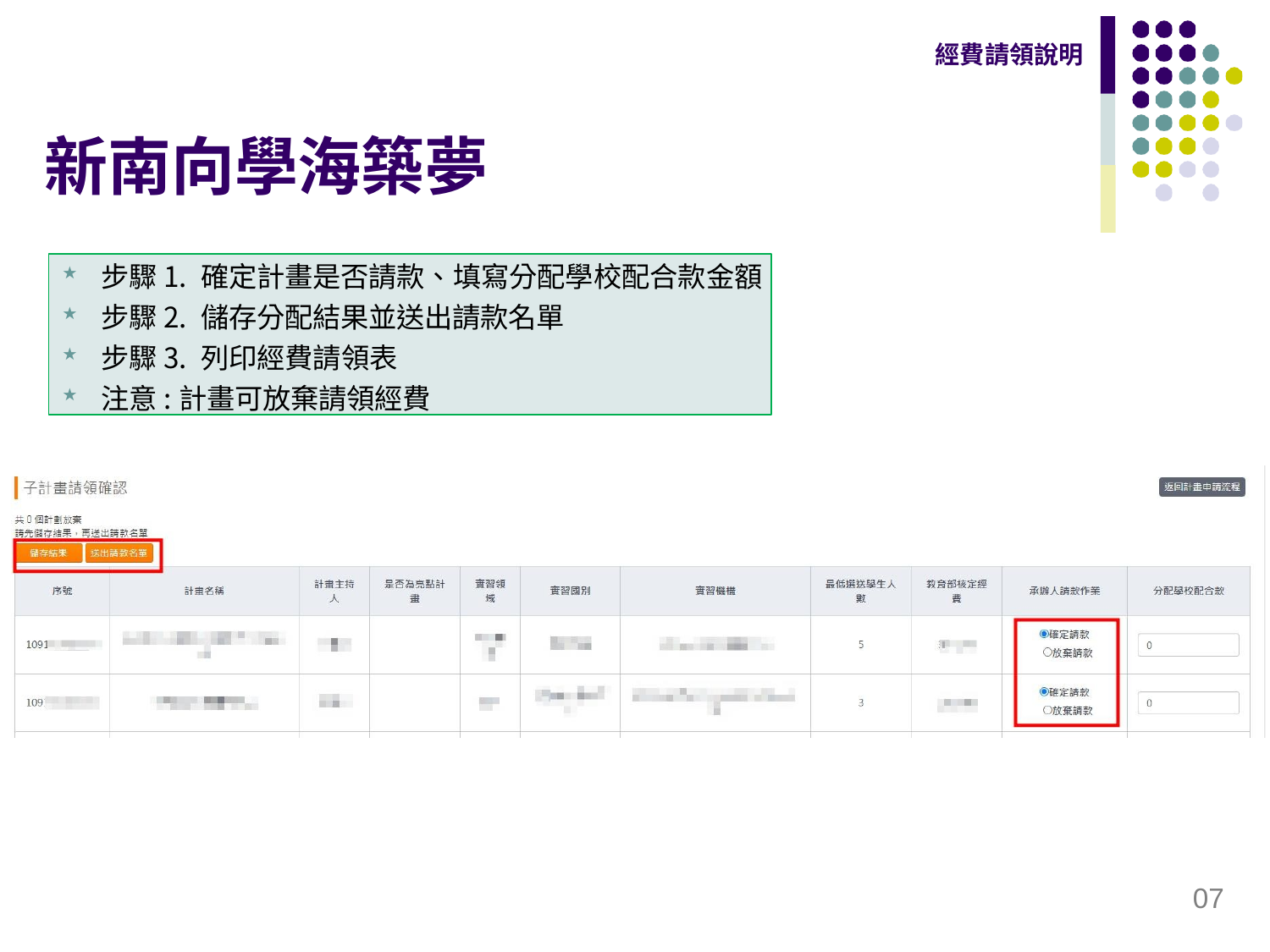

經費請領說明
# 新南向學海築夢
步驟1. 確定計畫是否請款、填寫分配學校配合款金額
步驟2. 儲存分配結果並送出請款名單
步驟3. 列印經費請領表
注意:計畫可放棄請領經費

07